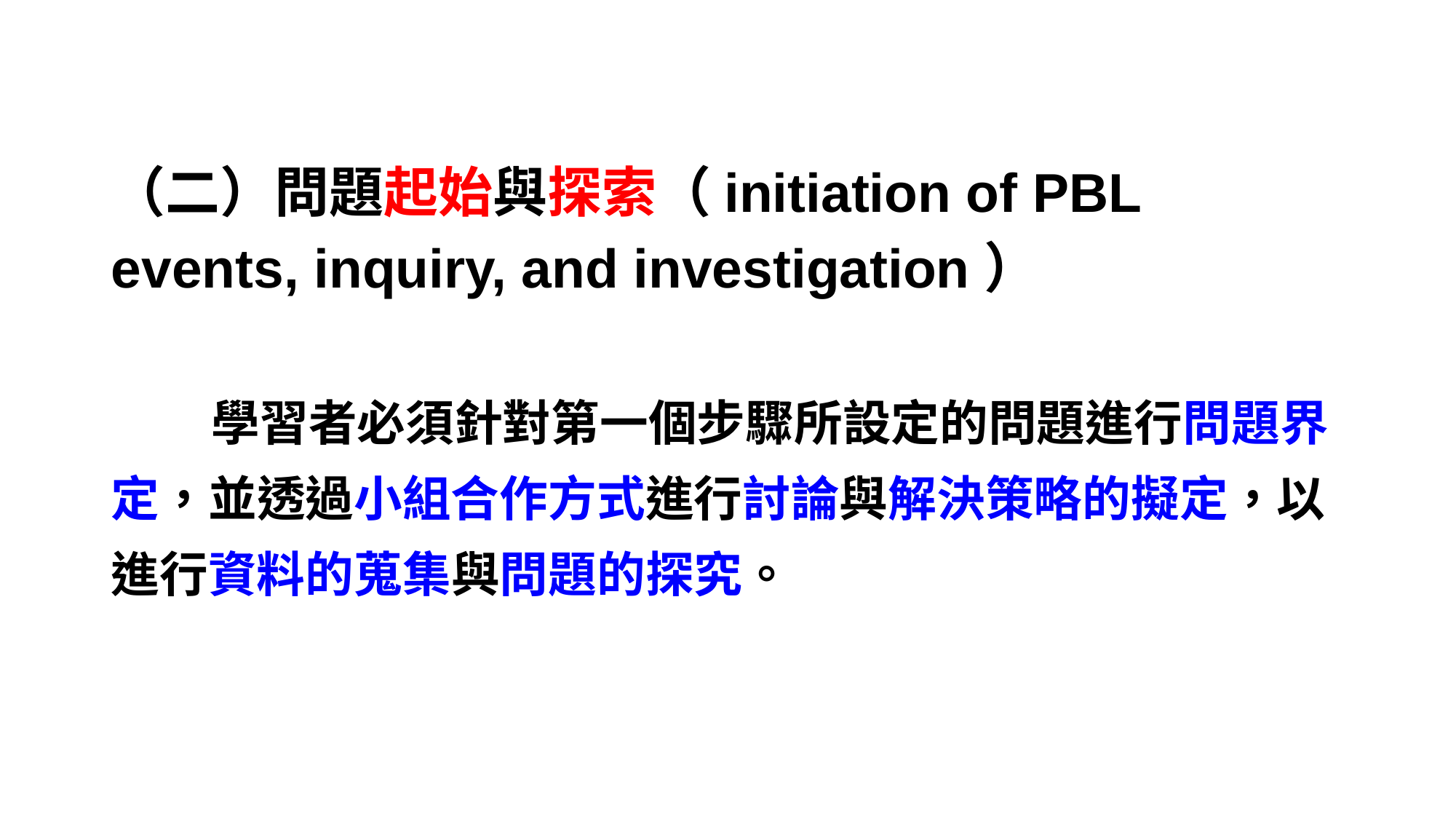

（二）問題起始與探索（initiation of PBL events, inquiry, and investigation）

        學習者必須針對第一個步驟所設定的問題進行問題界定，並透過小組合作方式進行討論與解決策略的擬定，以進行資料的蒐集與問題的探究。